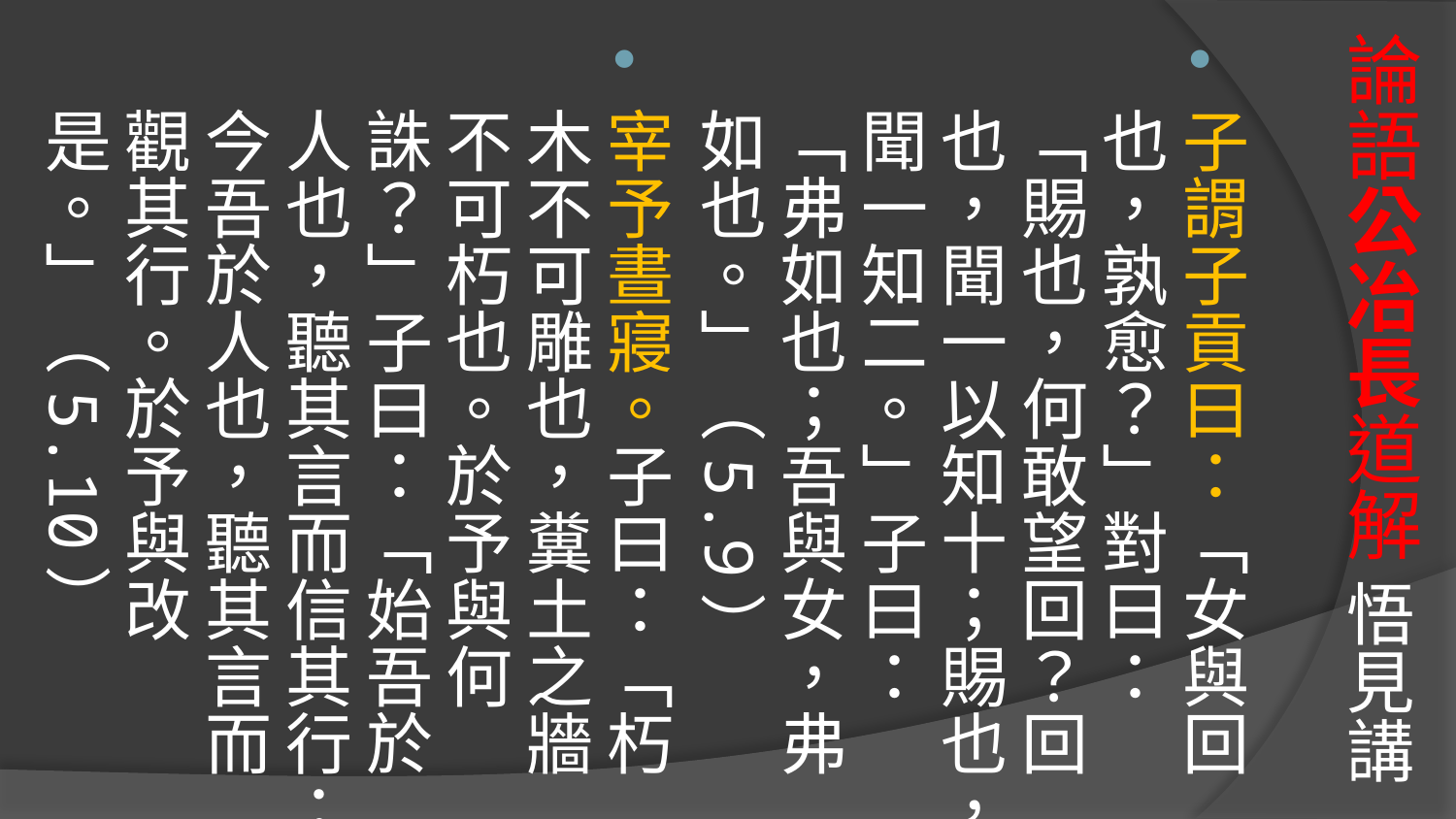

# 論語公冶長道解 悟見講
子謂子貢曰：「女與回也，孰愈？」對曰：「賜也，何敢望回？回也，聞一以知十；賜也，聞一知二。」子曰：「弗如也；吾與女，弗如也。」（5.9）
宰予晝寢。子曰：「朽木不可雕也，糞土之牆不可朽也。於予與何誅？」子曰：「始吾於人也，聽其言而信其行；今吾於人也，聽其言而觀其行。於予與改是。」（5.10）